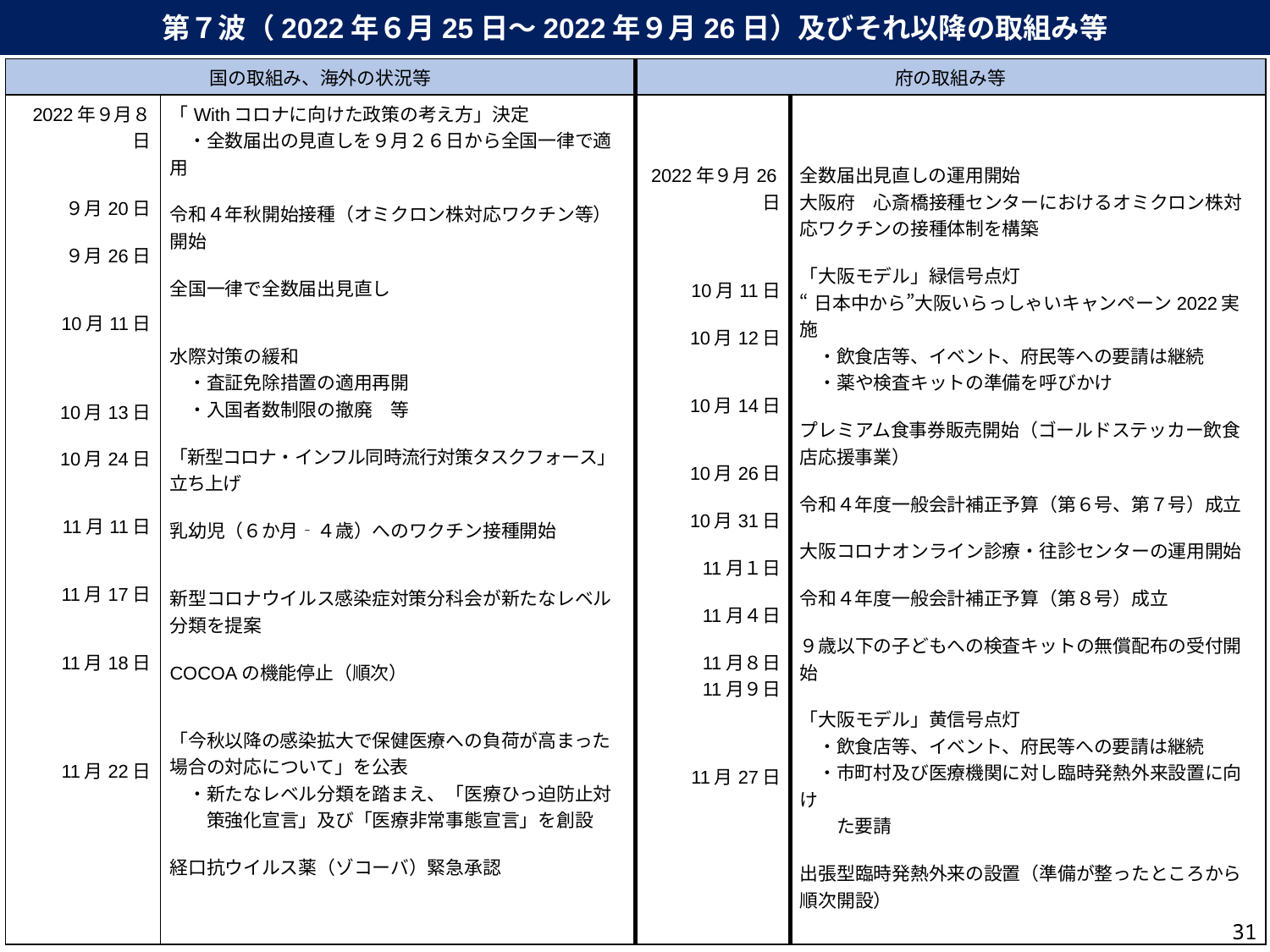

第７波（2022年６月25日～2022年９月26日）及びそれ以降の取組み等
| 国の取組み、海外の状況等 |  | 府の取組み等 |  |
| --- | --- | --- | --- |
| 2022年９月８日 ９月20日 ９月26日 10月11日 10月13日 10月24日 11月11日 11月17日 11月18日 11月22日 | 「Withコロナに向けた政策の考え方」決定 　・全数届出の見直しを９月２６日から全国一律で適用 令和４年秋開始接種（オミクロン株対応ワクチン等）開始 全国一律で全数届出見直し 水際対策の緩和 　・査証免除措置の適用再開 　・入国者数制限の撤廃　等 「新型コロナ・インフル同時流行対策タスクフォース」立ち上げ 乳幼児（６か月‐４歳）へのワクチン接種開始 新型コロナウイルス感染症対策分科会が新たなレベル分類を提案 COCOAの機能停止（順次） 「今秋以降の感染拡大で保健医療への負荷が高まった場合の対応について」を公表 　・新たなレベル分類を踏まえ、「医療ひっ迫防止対 　　策強化宣言」及び「医療非常事態宣言」を創設 経口抗ウイルス薬（ゾコーバ）緊急承認 | 2022年９月26日 10月11日 10月12日 10月14日 10月26日 10月31日 11月１日 11月４日 11月８日 11月９日 11月27日 | 全数届出見直しの運用開始 大阪府　心斎橋接種センターにおけるオミクロン株対応ワクチンの接種体制を構築 「大阪モデル」緑信号点灯 “日本中から”大阪いらっしゃいキャンペーン2022実施 　・飲食店等、イベント、府民等への要請は継続 　・薬や検査キットの準備を呼びかけ プレミアム食事券販売開始（ゴールドステッカー飲食店応援事業） 令和４年度一般会計補正予算（第６号、第７号）成立 大阪コロナオンライン診療・往診センターの運用開始 令和４年度一般会計補正予算（第８号）成立 ９歳以下の子どもへの検査キットの無償配布の受付開始 「大阪モデル」黄信号点灯 　・飲食店等、イベント、府民等への要請は継続 　・市町村及び医療機関に対し臨時発熱外来設置に向け 　　た要請 出張型臨時発熱外来の設置（準備が整ったところから順次開設） |
31